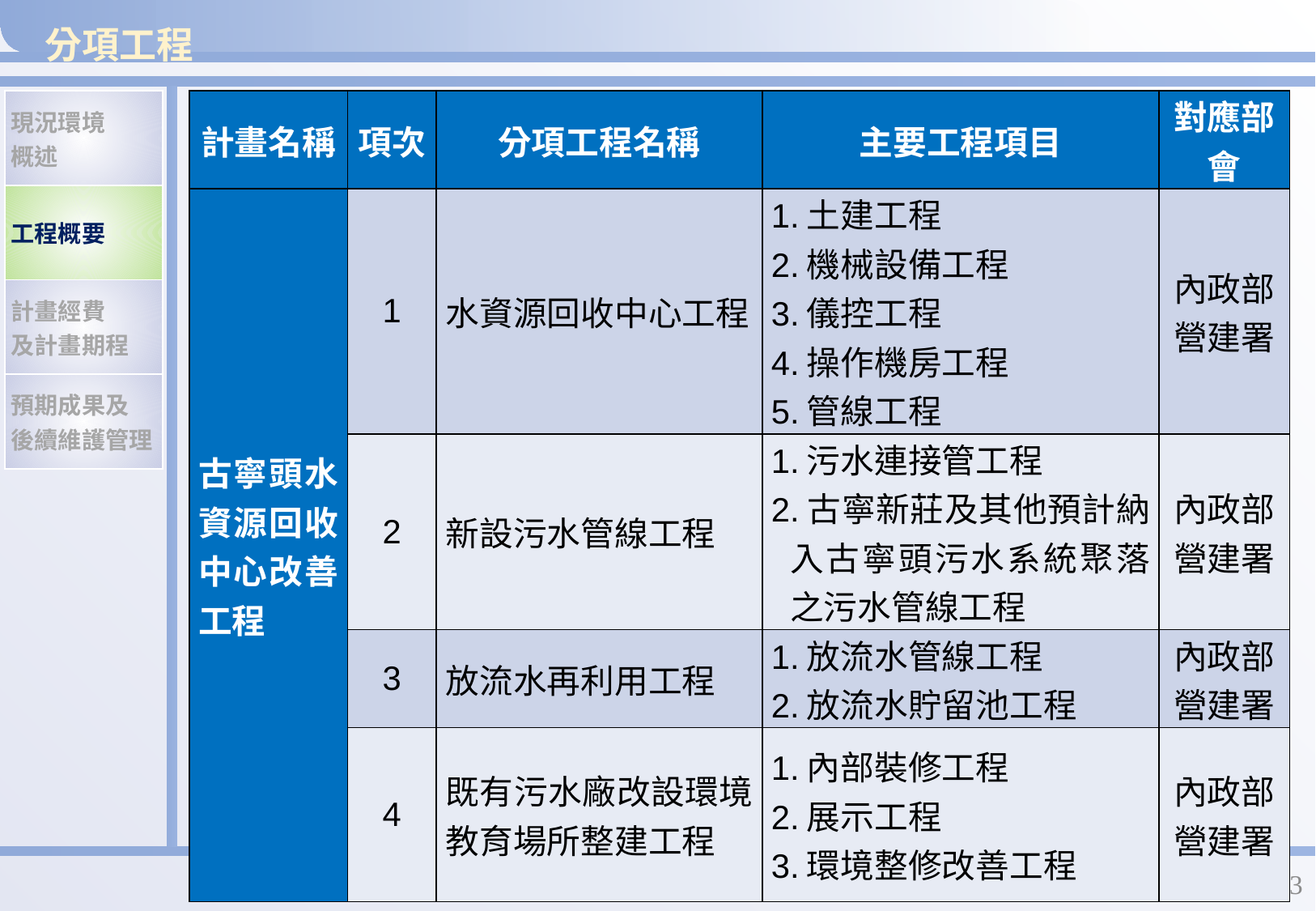

# 分項工程
| 現況環境 概述 |
| --- |
| 工程概要 |
| 計畫經費 及計畫期程 |
| 預期成果及 後續維護管理 |
| 計畫名稱 | 項次 | 分項工程名稱 | 主要工程項目 | 對應部會 |
| --- | --- | --- | --- | --- |
| 古寧頭水資源回收中心改善工程 | 1 | 水資源回收中心工程 | 1.土建工程 2.機械設備工程 3.儀控工程 4.操作機房工程 5.管線工程 | 內政部營建署 |
|  | 2 | 新設污水管線工程 | 1.污水連接管工程 2.古寧新莊及其他預計納入古寧頭污水系統聚落之污水管線工程 | 內政部營建署 |
|  | 3 | 放流水再利用工程 | 1.放流水管線工程 2.放流水貯留池工程 | 內政部營建署 |
|  | 4 | 既有污水廠改設環境教育場所整建工程 | 1.內部裝修工程 2.展示工程 3.環境整修改善工程 | 內政部營建署 |
13